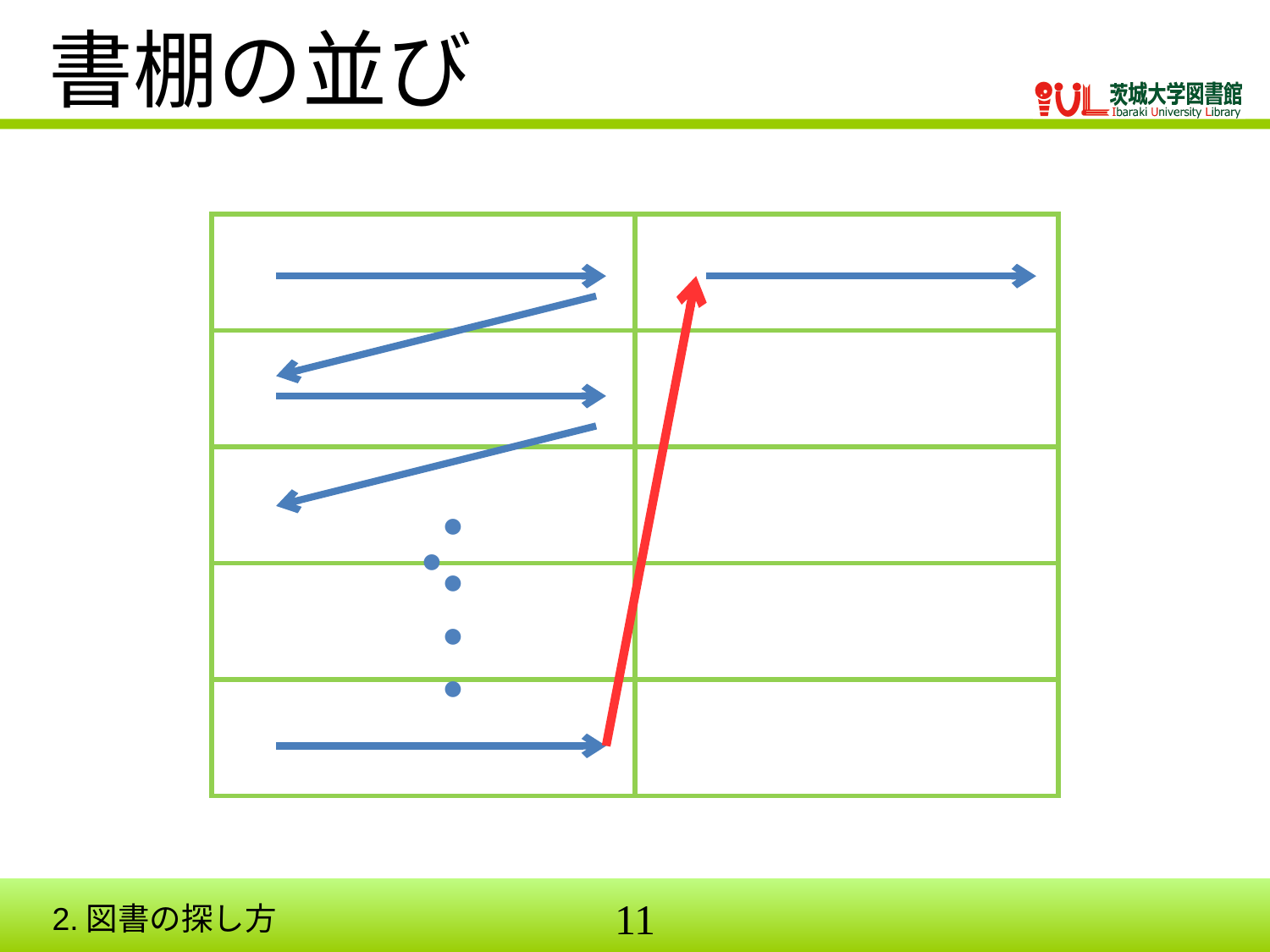

# 書棚の並び
|  |  |
| --- | --- |
|  |  |
|  |  |
|  |  |
|  |  |
●　　●　　●　　●　　●
2.図書の探し方